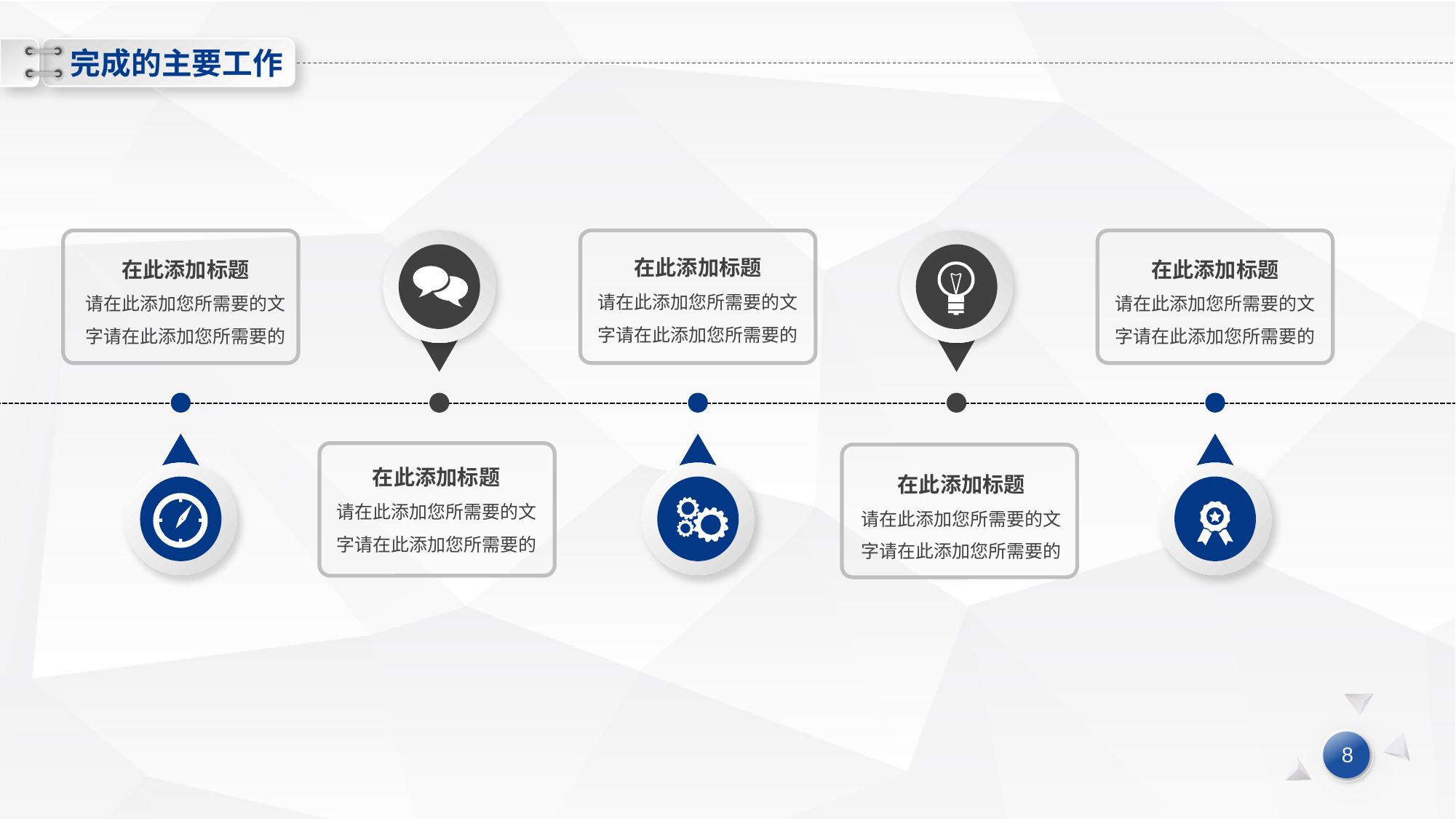

完成的主要工作

在此添加标题
请在此添加您所需要的文字请在此添加您所需要的

在此添加标题
请在此添加您所需要的文字请在此添加您所需要的

在此添加标题
请在此添加您所需要的文字请在此添加您所需要的

在此添加标题
请在此添加您所需要的文字请在此添加您所需要的

在此添加标题
请在此添加您所需要的文字请在此添加您所需要的
8